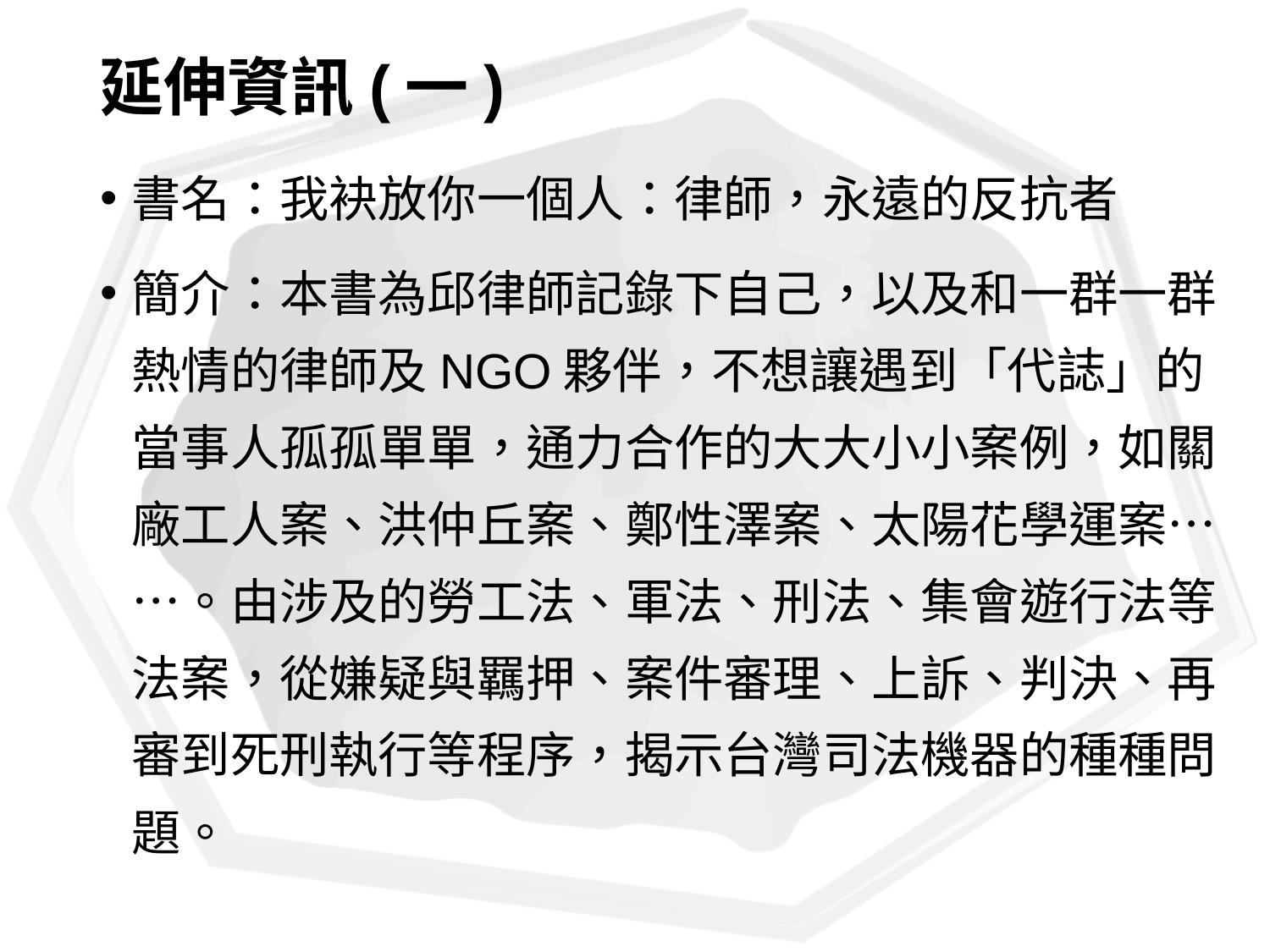

# 延伸資訊(一)
書名：我袂放你一個人：律師，永遠的反抗者
簡介：本書為邱律師記錄下自己，以及和一群一群熱情的律師及NGO夥伴，不想讓遇到「代誌」的當事人孤孤單單，通力合作的大大小小案例，如關廠工人案、洪仲丘案、鄭性澤案、太陽花學運案⋯⋯。由涉及的勞工法、軍法、刑法、集會遊行法等法案，從嫌疑與羈押、案件審理、上訴、判決、再審到死刑執行等程序，揭示台灣司法機器的種種問題。